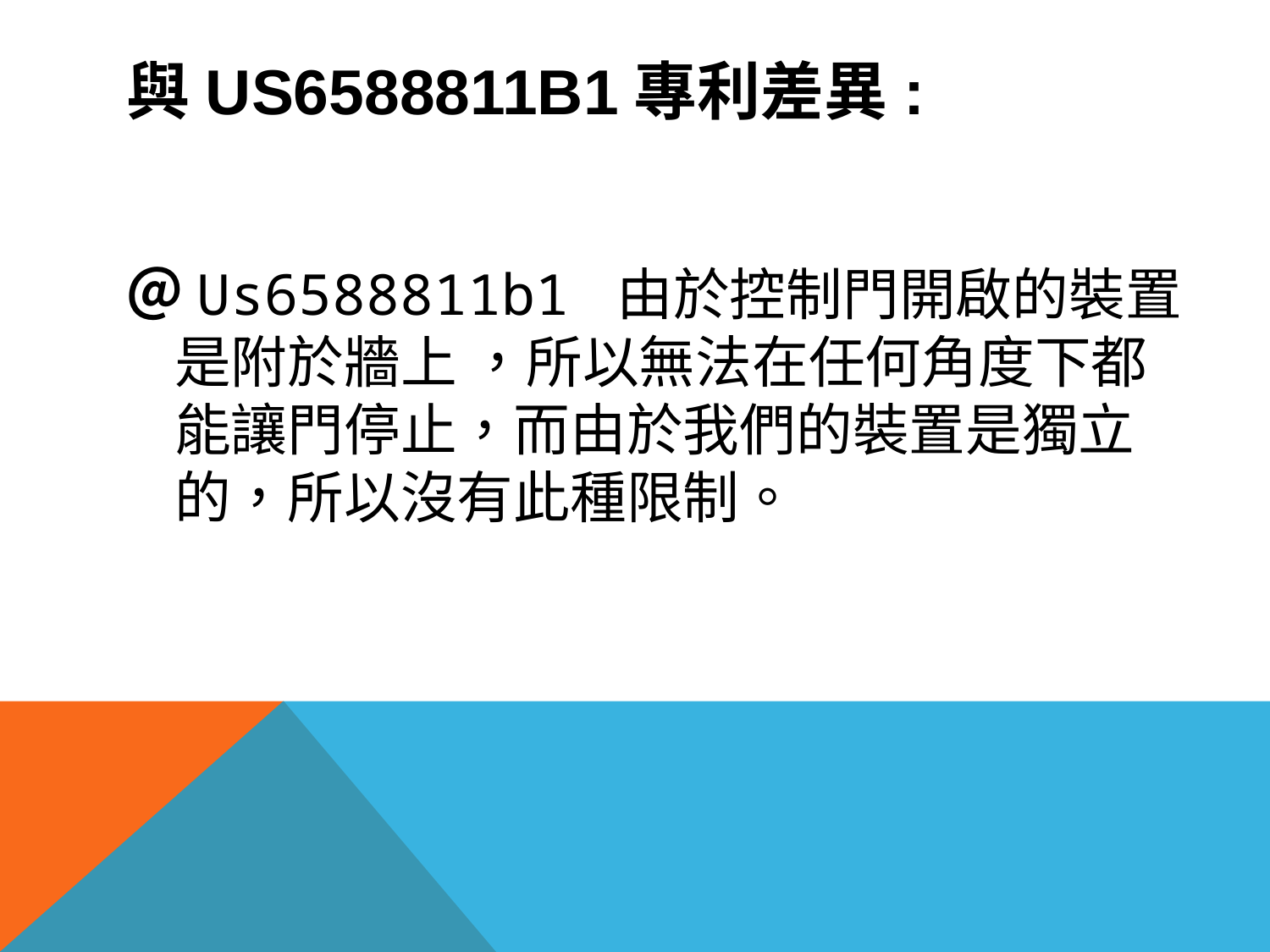

# 與US6588811B1專利差異:
＠Us6588811b1 由於控制門開啟的裝置是附於牆上 ，所以無法在任何角度下都能讓門停止，而由於我們的裝置是獨立的，所以沒有此種限制。